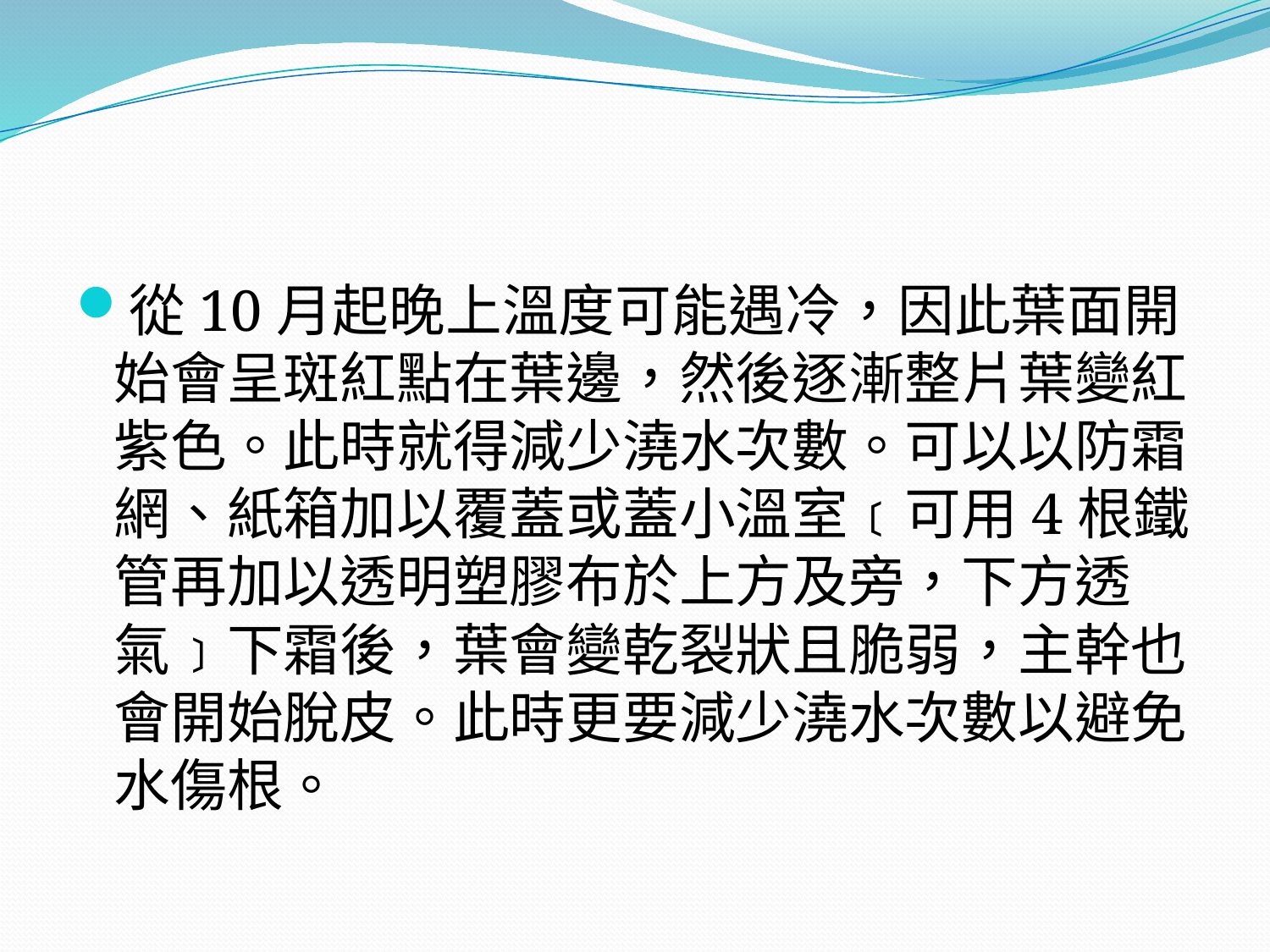

#
從10月起晚上溫度可能遇冷，因此葉面開始會呈斑紅點在葉邊，然後逐漸整片葉變紅紫色。此時就得減少澆水次數。可以以防霜網、紙箱加以覆蓋或蓋小溫室﹝可用4根鐵管再加以透明塑膠布於上方及旁，下方透氣﹞下霜後，葉會變乾裂狀且脆弱，主幹也會開始脫皮。此時更要減少澆水次數以避免水傷根。